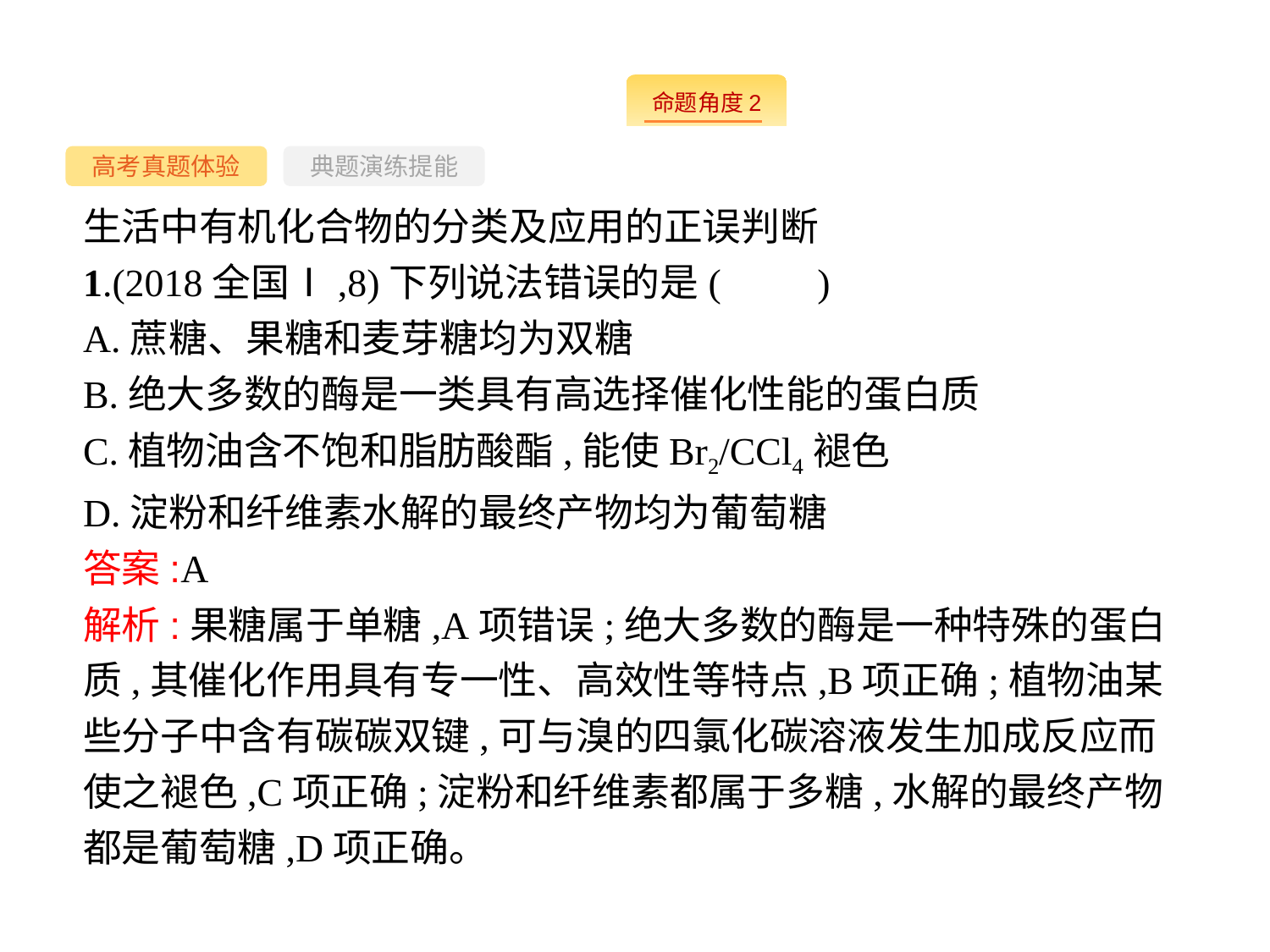

-24-
高考真题体验
典题演练提能
生活中有机化合物的分类及应用的正误判断
1.(2018全国Ⅰ,8)下列说法错误的是(　　)
A.蔗糖、果糖和麦芽糖均为双糖
B.绝大多数的酶是一类具有高选择催化性能的蛋白质
C.植物油含不饱和脂肪酸酯,能使Br2/CCl4褪色
D.淀粉和纤维素水解的最终产物均为葡萄糖
答案:A
解析:果糖属于单糖,A项错误;绝大多数的酶是一种特殊的蛋白质,其催化作用具有专一性、高效性等特点,B项正确;植物油某些分子中含有碳碳双键,可与溴的四氯化碳溶液发生加成反应而使之褪色,C项正确;淀粉和纤维素都属于多糖,水解的最终产物都是葡萄糖,D项正确。